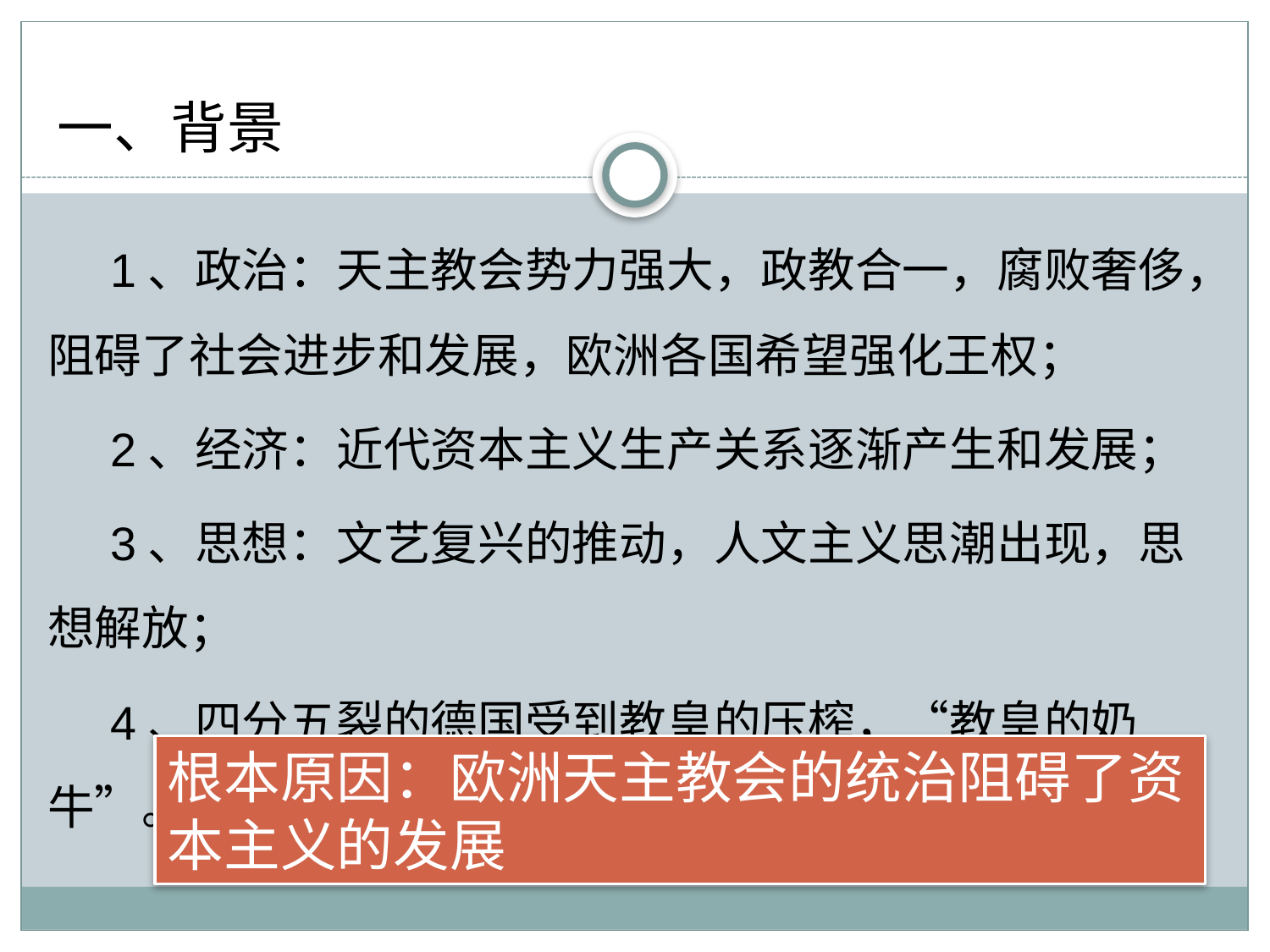

一、背景
1、政治：天主教会势力强大，政教合一，腐败奢侈，阻碍了社会进步和发展，欧洲各国希望强化王权；
2、经济：近代资本主义生产关系逐渐产生和发展；
3、思想：文艺复兴的推动，人文主义思潮出现，思想解放；
4、四分五裂的德国受到教皇的压榨，“教皇的奶牛”。
根本原因：欧洲天主教会的统治阻碍了资本主义的发展